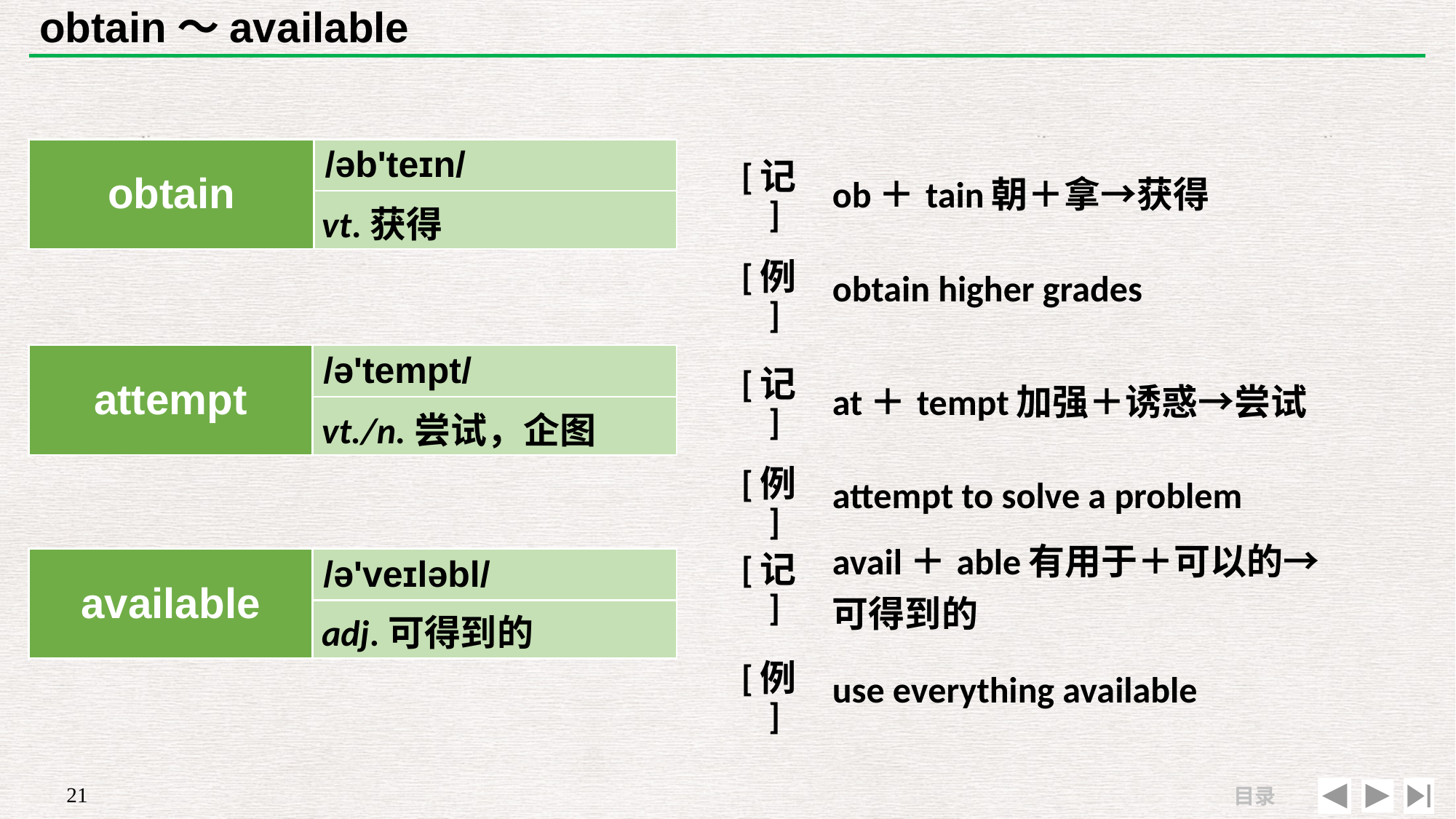

# obtain～available

| obtain | /əb'teɪn/ |
| --- | --- |
|  |  |
| [记] | ob＋tain朝＋拿→获得 |
| --- | --- |
| [例] | obtain higher grades |
vt.获得
| attempt | /ə'tempt/ |
| --- | --- |
|  |  |
| [记] | at＋tempt加强＋诱惑→尝试 |
| --- | --- |
| [例] | attempt to solve a problem |
vt./n.尝试，企图
| [记] | avail＋able有用于＋可以的→ 可得到的 |
| --- | --- |
| [例] | use everything available |
| available | /ə'veɪləbl/ |
| --- | --- |
|  |  |
adj.可得到的